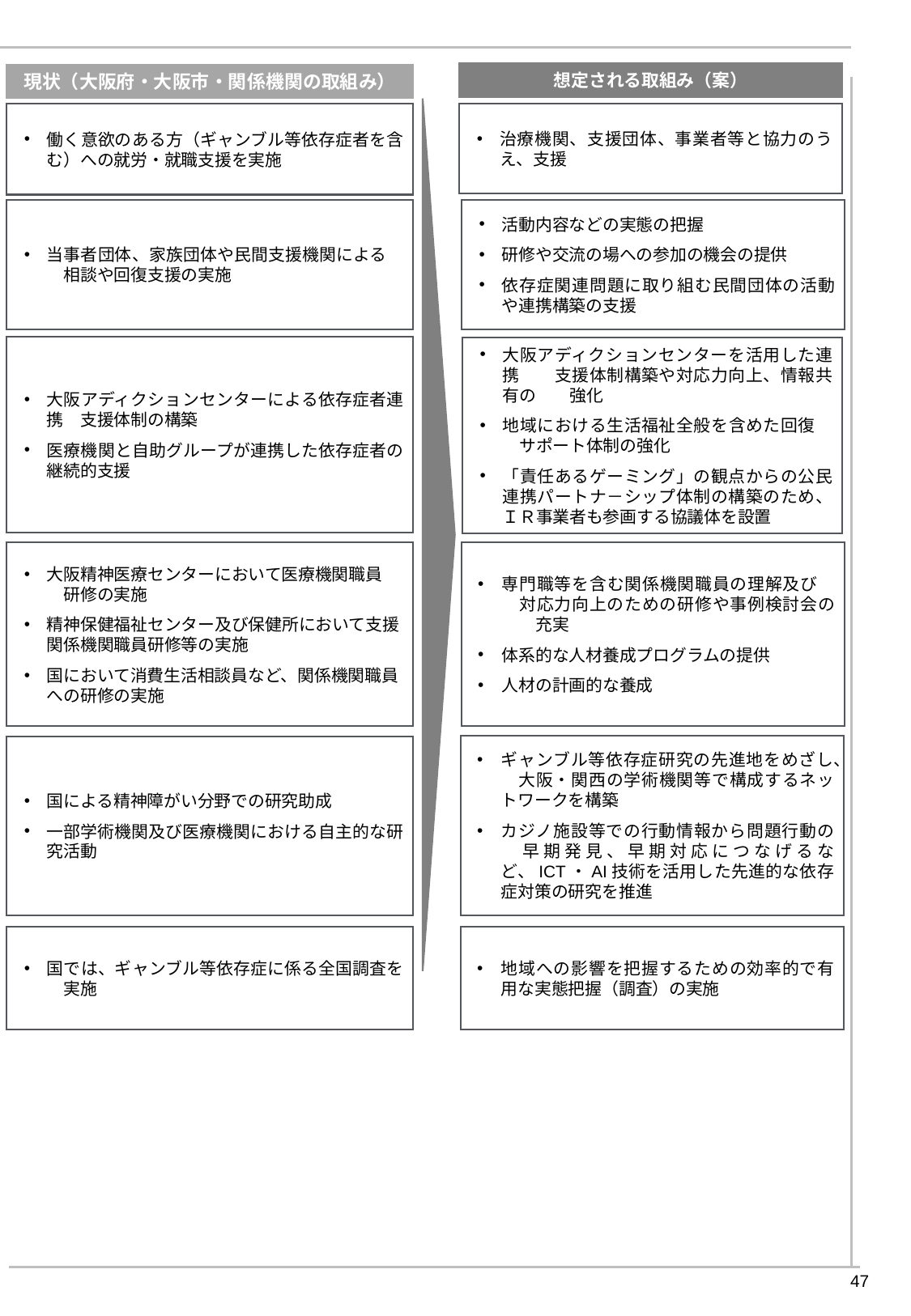

想定される取組み（案）
現状（大阪府・大阪市・関係機関の取組み）
治療機関、支援団体、事業者等と協力のうえ、支援
働く意欲のある方（ギャンブル等依存症者を含む）への就労・就職支援を実施
当事者団体、家族団体や民間支援機関による　　相談や回復支援の実施
活動内容などの実態の把握
研修や交流の場への参加の機会の提供
依存症関連問題に取り組む民間団体の活動や連携構築の支援
大阪アディクションセンターによる依存症者連携　支援体制の構築
医療機関と自助グループが連携した依存症者の継続的支援
大阪アディクションセンターを活用した連携　　支援体制構築や対応力向上、情報共有の　　強化
地域における生活福祉全般を含めた回復　　サポート体制の強化
「責任あるゲーミング」の観点からの公民連携パートナ－シップ体制の構築のため、ＩＲ事業者も参画する協議体を設置

専門職等を含む関係機関職員の理解及び　　対応力向上のための研修や事例検討会の　　充実
体系的な人材養成プログラムの提供
人材の計画的な養成
大阪精神医療センターにおいて医療機関職員　　研修の実施
精神保健福祉センター及び保健所において支援関係機関職員研修等の実施
国において消費生活相談員など、関係機関職員への研修の実施
ギャンブル等依存症研究の先進地をめざし、　大阪・関西の学術機関等で構成するネットワークを構築
カジノ施設等での行動情報から問題行動の　早期発見、早期対応につなげるなど、ICT・AI技術を活用した先進的な依存症対策の研究を推進
国による精神障がい分野での研究助成
一部学術機関及び医療機関における自主的な研究活動
地域への影響を把握するための効率的で有用な実態把握（調査）の実施
国では、ギャンブル等依存症に係る全国調査を　実施
47